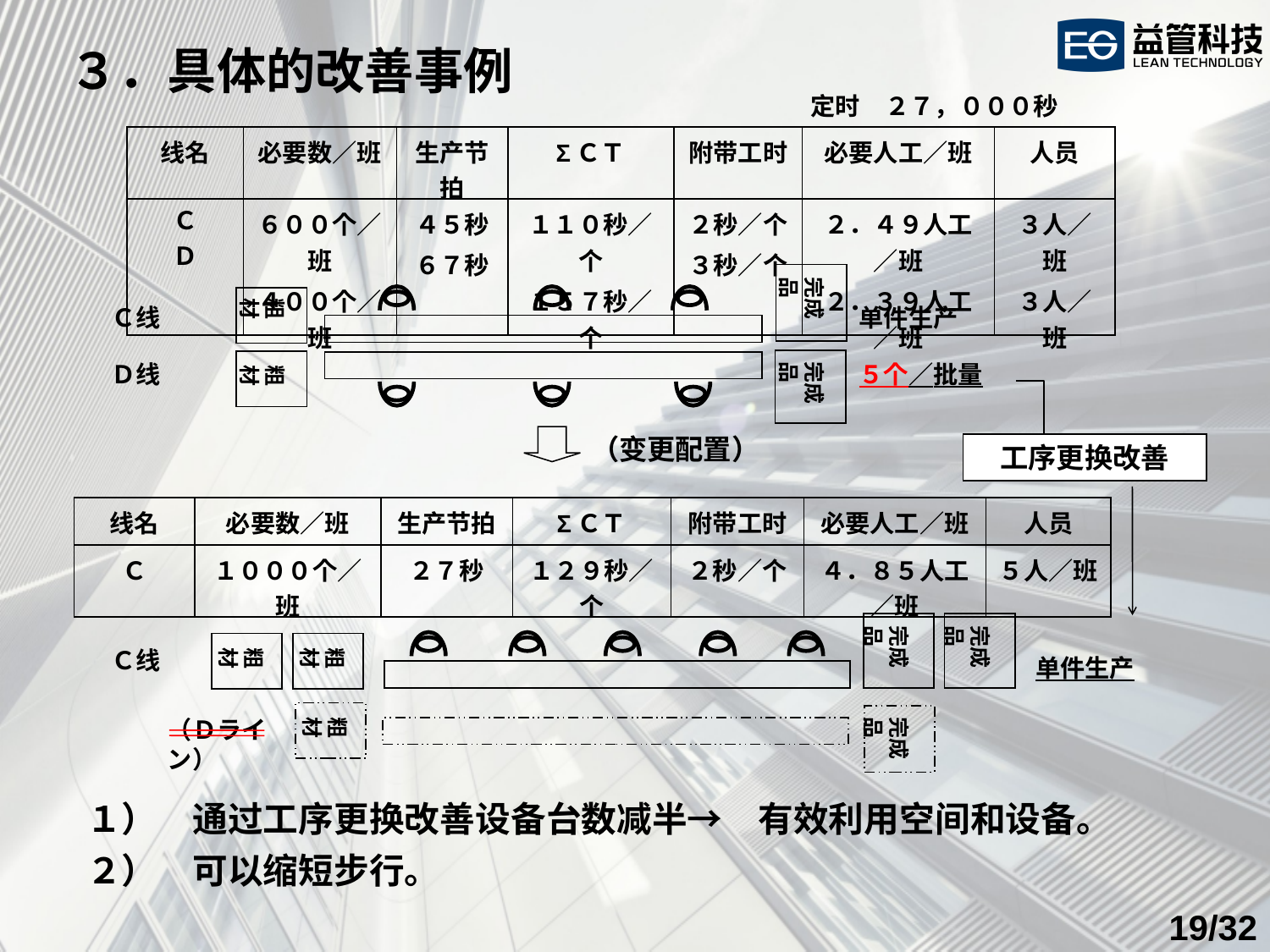

３．具体的改善事例
定时　２７，０００秒
| 线名 | 必要数／班 | 生产节拍 | ΣＣＴ | 附带工时 | 必要人工／班 | 人员 |
| --- | --- | --- | --- | --- | --- | --- |
| Ｃ Ｄ | ６００个／班 ４００个／班 | ４５秒 ６７秒 | １１０秒／个 １５７秒／个 | ２秒／个 ３秒／个 | ２．４９人工／班 ２．３９人工／班 | ３人／班 ３人／班 |

完成品
粗材

Ｃ线
单件生产

完成品

粗材
Ｄ线
５个／批量

（变更配置）

工序更换改善

| 线名 | 必要数／班 | 生产节拍 | ΣＣＴ | 附带工时 | 必要人工／班 | 人员 |
| --- | --- | --- | --- | --- | --- | --- |
| Ｃ | １０００个／班 | ２７秒 | １２９秒／个 | ２秒／个 | ４．８５人工／班 | ５人／班 |

完成品

完成品

粗材
粗材

Ｃ线
单件生产

粗材
完成品

（Ｄライン）

１）　通过工序更换改善设备台数减半→　有效利用空间和设备。
２）　可以缩短步行。
19/32